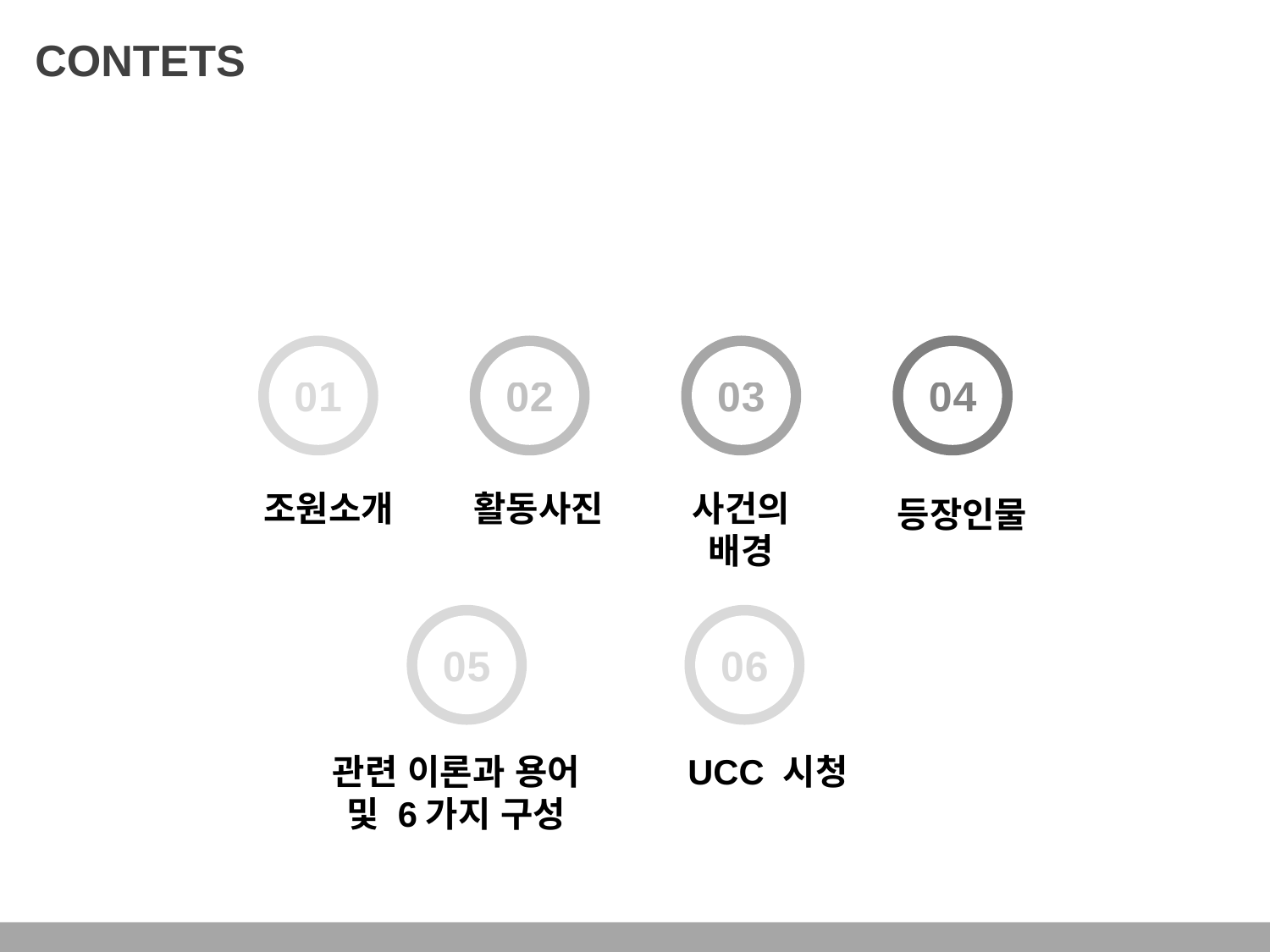

CONTETS

01

03

02

04
조원소개
활동사진
사건의 배경
등장인물

05

06
관련 이론과 용어 및 6가지 구성
UCC 시청